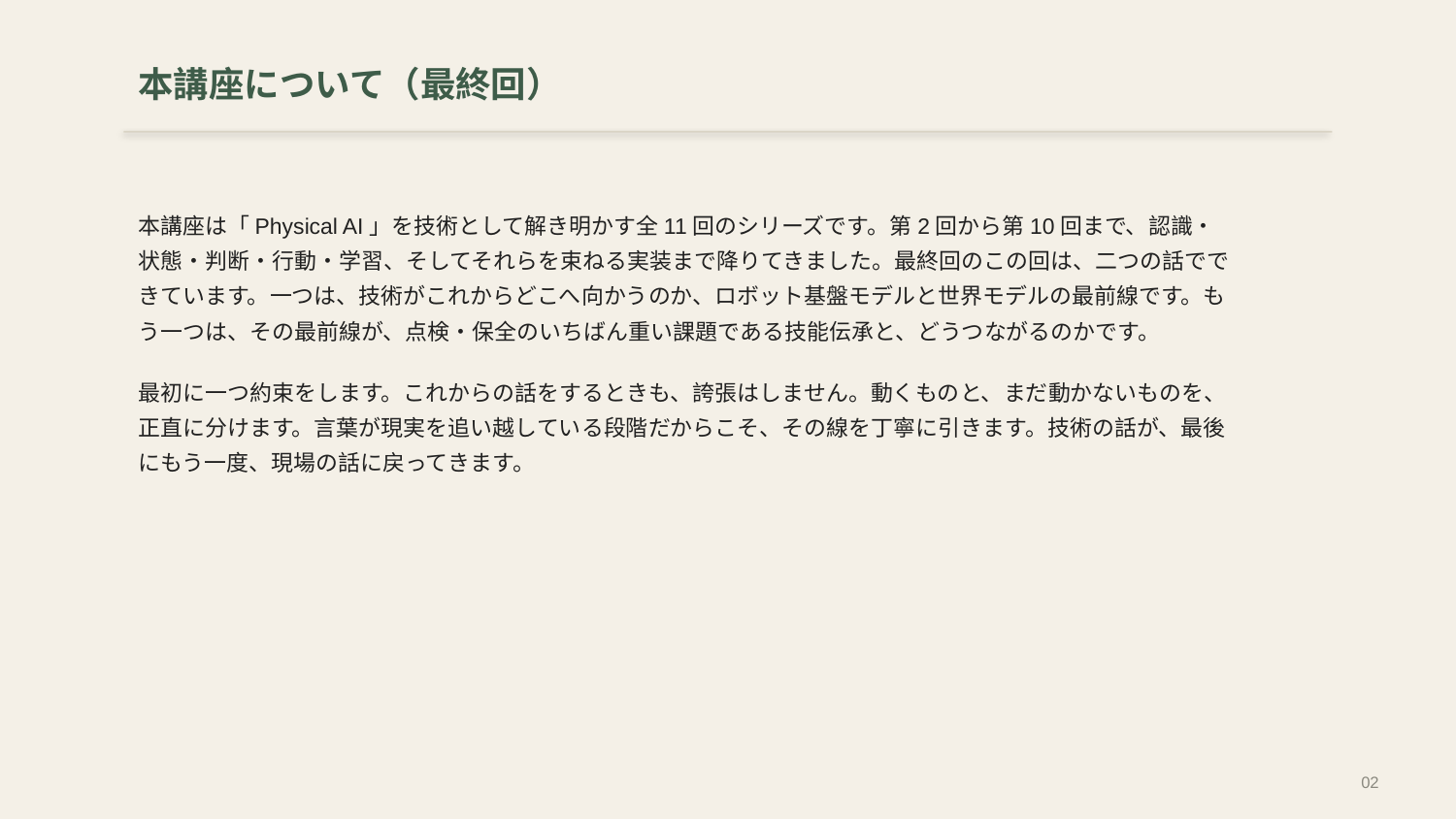

本講座について（最終回）

本講座は「Physical AI」を技術として解き明かす全11回のシリーズです。第2回から第10回まで、認識・状態・判断・行動・学習、そしてそれらを束ねる実装まで降りてきました。最終回のこの回は、二つの話でできています。一つは、技術がこれからどこへ向かうのか、ロボット基盤モデルと世界モデルの最前線です。もう一つは、その最前線が、点検・保全のいちばん重い課題である技能伝承と、どうつながるのかです。
最初に一つ約束をします。これからの話をするときも、誇張はしません。動くものと、まだ動かないものを、正直に分けます。言葉が現実を追い越している段階だからこそ、その線を丁寧に引きます。技術の話が、最後にもう一度、現場の話に戻ってきます。
02